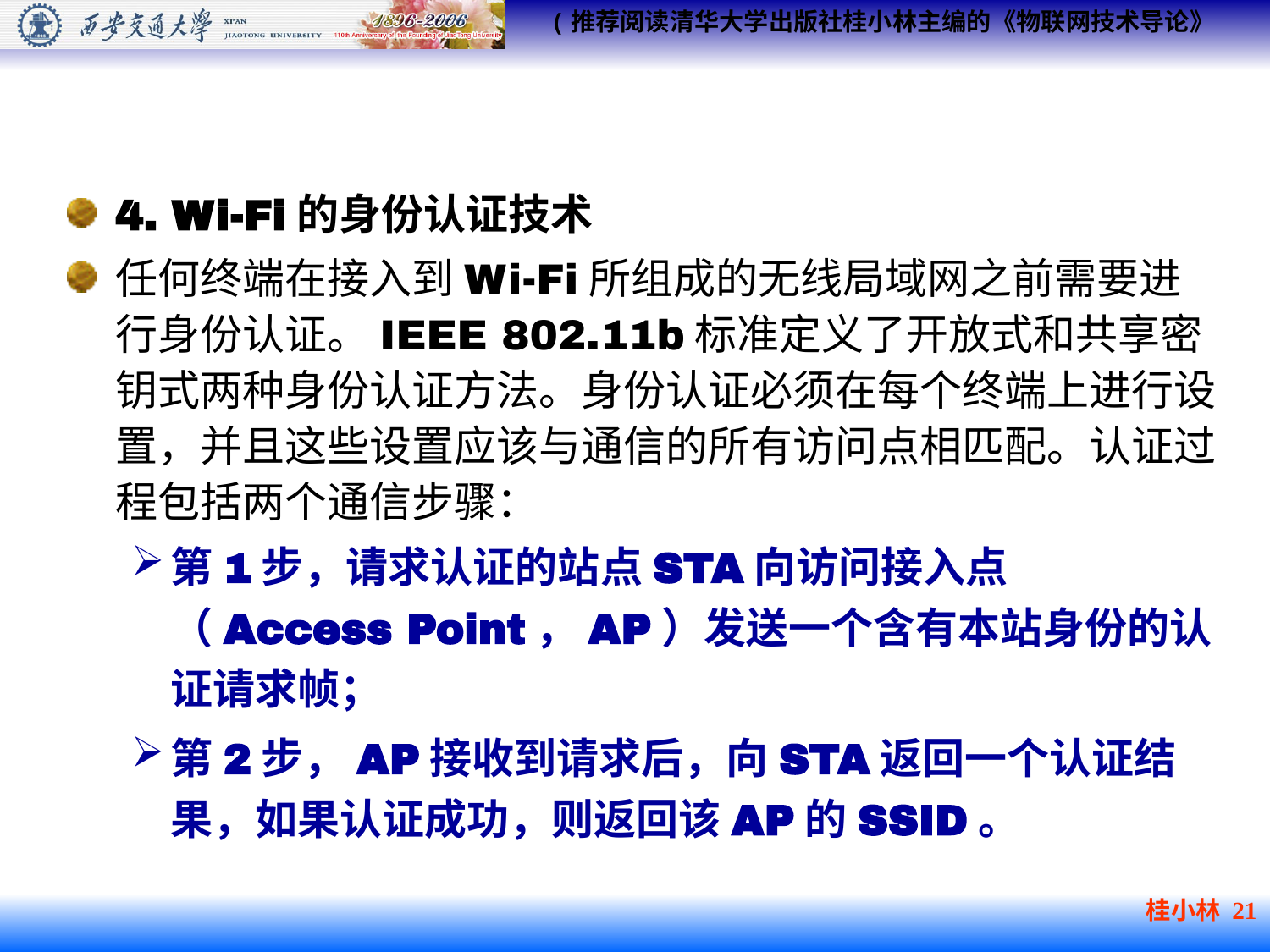

#
4. Wi-Fi的身份认证技术
任何终端在接入到Wi-Fi所组成的无线局域网之前需要进行身份认证。IEEE 802.11b标准定义了开放式和共享密钥式两种身份认证方法。身份认证必须在每个终端上进行设置，并且这些设置应该与通信的所有访问点相匹配。认证过程包括两个通信步骤：
第1步，请求认证的站点STA向访问接入点（Access Point，AP）发送一个含有本站身份的认证请求帧；
第2步，AP接收到请求后，向STA返回一个认证结果，如果认证成功，则返回该AP的SSID。

桂小林 21